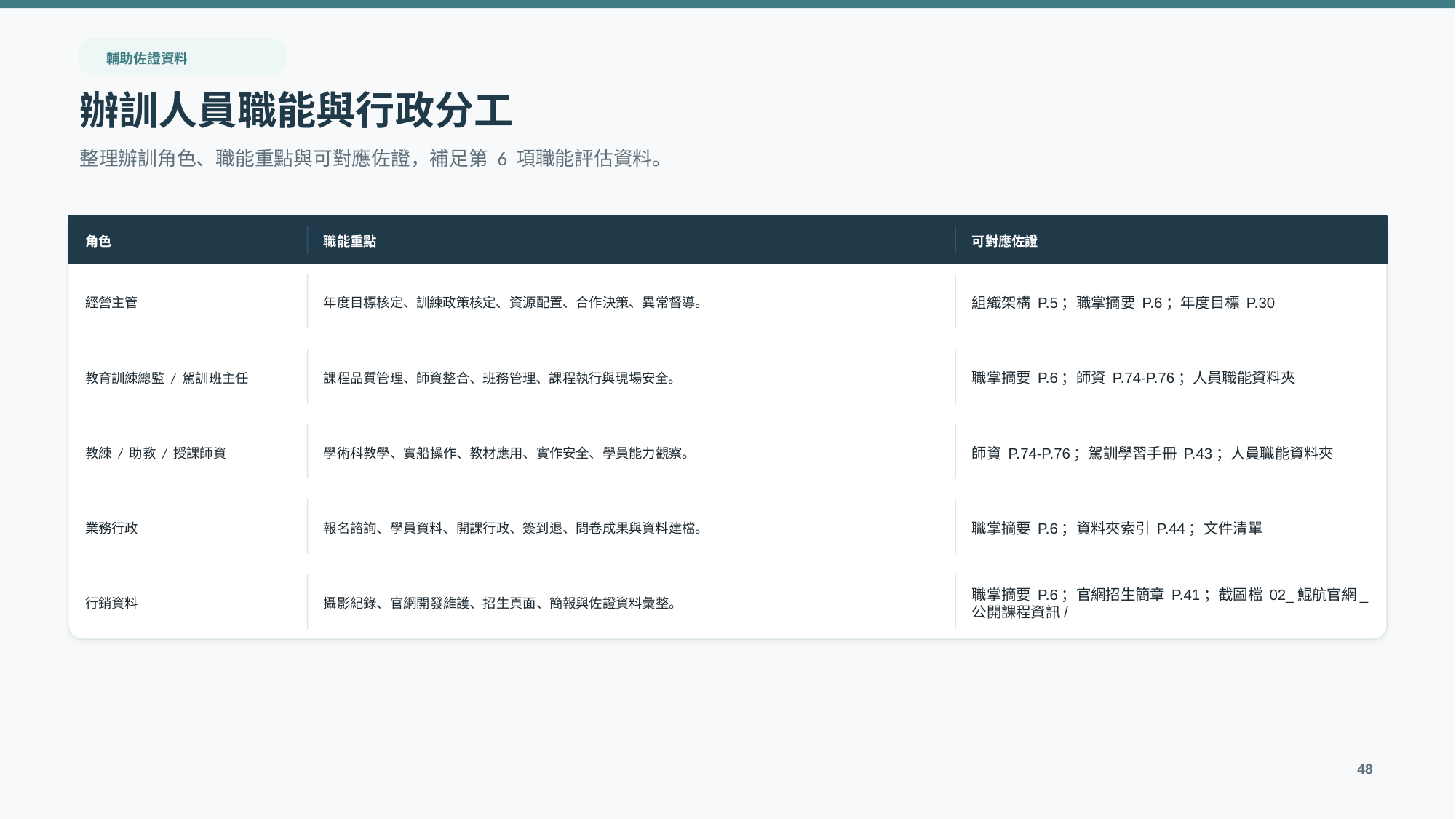

輔助佐證資料
辦訓人員職能與行政分工
整理辦訓角色、職能重點與可對應佐證，補足第 6 項職能評估資料。

角色
職能重點
可對應佐證

經營主管
年度目標核定、訓練政策核定、資源配置、合作決策、異常督導。
組織架構 P.5；職掌摘要 P.6；年度目標 P.30

教育訓練總監 / 駕訓班主任
課程品質管理、師資整合、班務管理、課程執行與現場安全。
職掌摘要 P.6；師資 P.74-P.76；人員職能資料夾

教練 / 助教 / 授課師資
學術科教學、實船操作、教材應用、實作安全、學員能力觀察。
師資 P.74-P.76；駕訓學習手冊 P.43；人員職能資料夾

業務行政
報名諮詢、學員資料、開課行政、簽到退、問卷成果與資料建檔。
職掌摘要 P.6；資料夾索引 P.44；文件清單

行銷資料
攝影紀錄、官網開發維護、招生頁面、簡報與佐證資料彙整。
職掌摘要 P.6；官網招生簡章 P.41；截圖檔 02_鯤航官網_公開課程資訊/

48